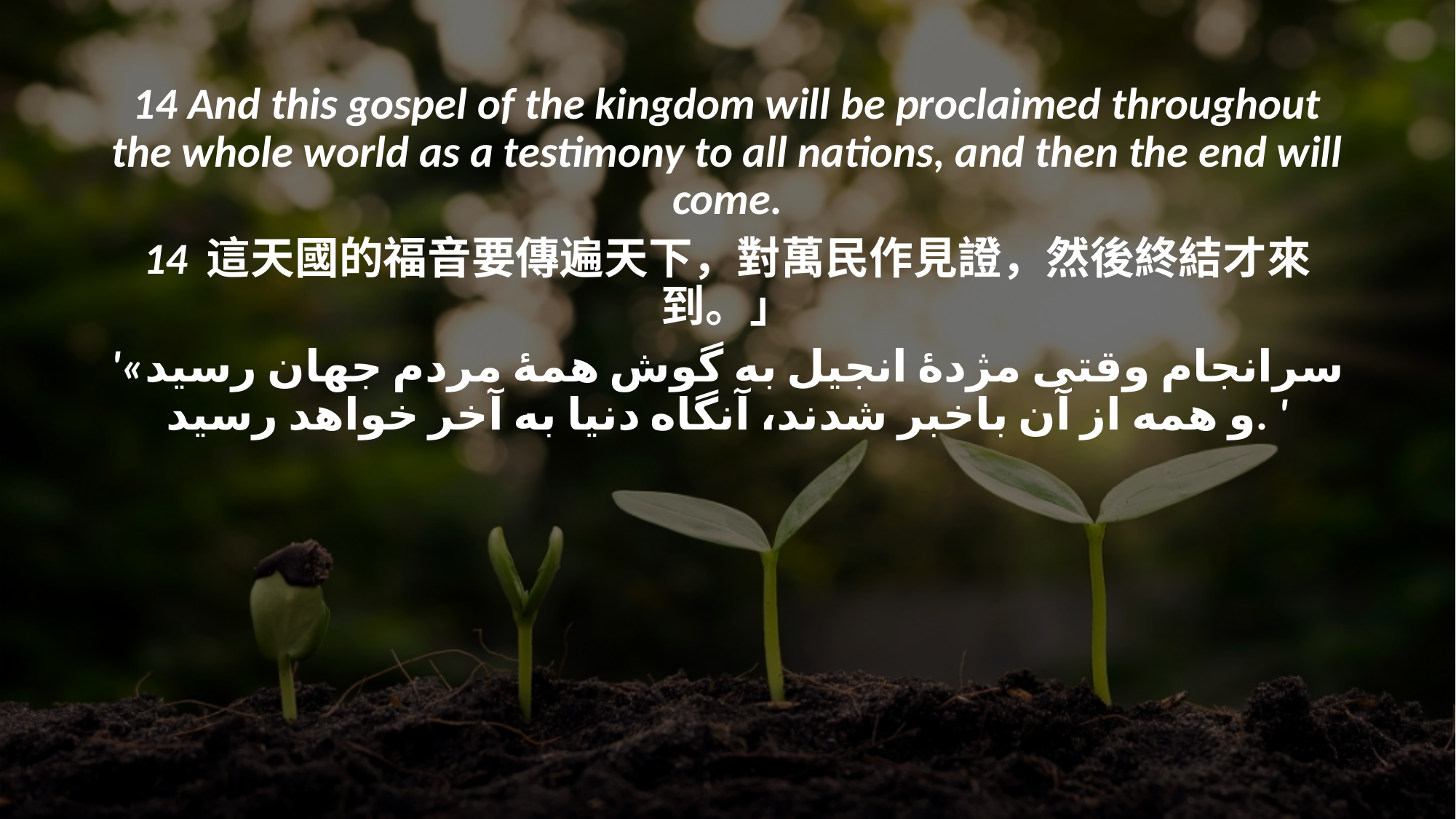

14 And this gospel of the kingdom will be proclaimed throughout the whole world as a testimony to all nations, and then the end will come.
14 這天國的福音要傳遍天下，對萬民作見證，然後終結才來到。」
'«سرانجام وقتی مژدهٔ انجیل به گوش همهٔ مردم جهان رسید و همه از آن باخبر شدند، آنگاه دنیا به آخر خواهد رسید. '